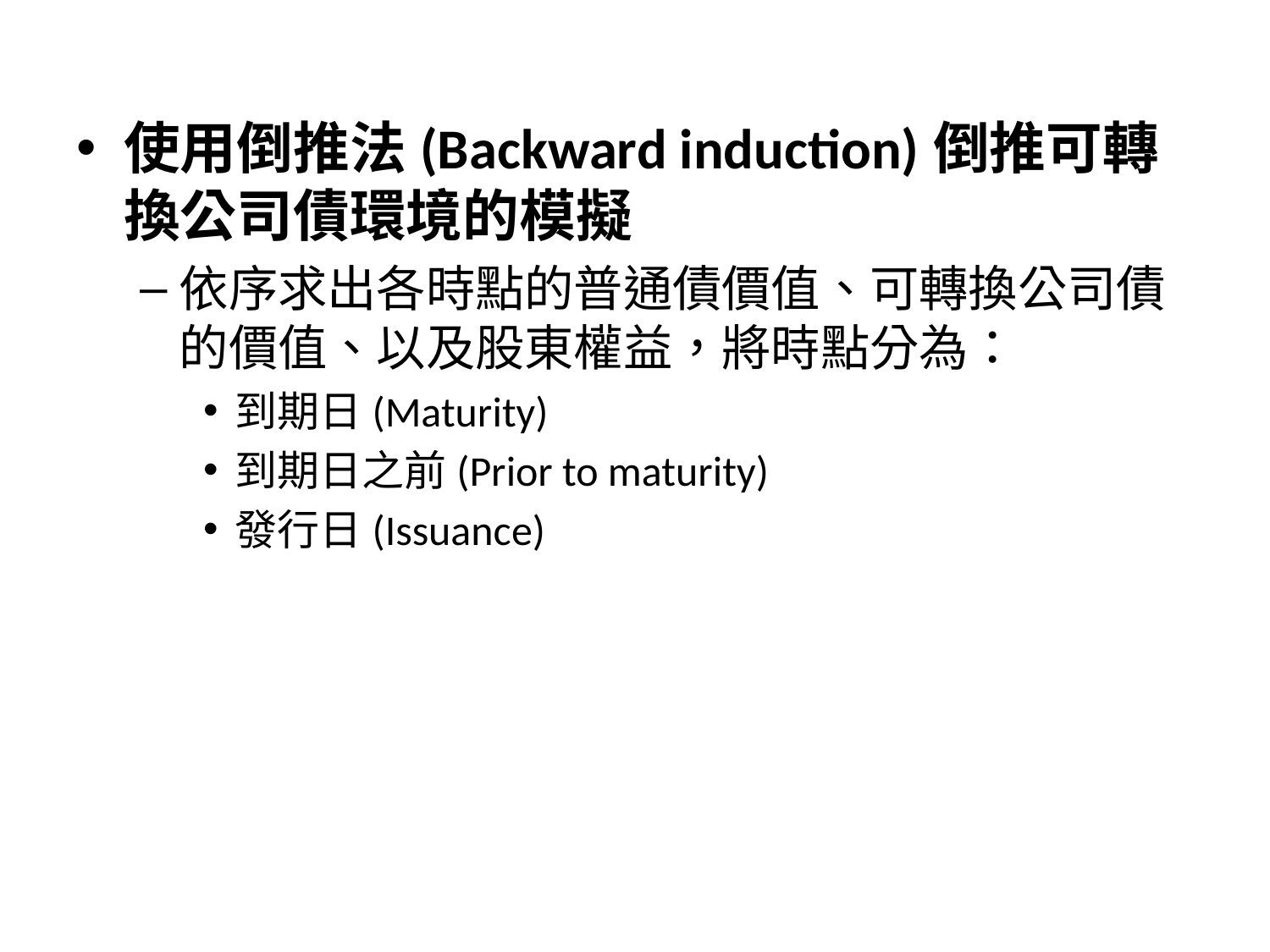

使用倒推法(Backward induction)倒推可轉換公司債環境的模擬
依序求出各時點的普通債價值、可轉換公司債的價值、以及股東權益，將時點分為：
到期日(Maturity)
到期日之前(Prior to maturity)
發行日(Issuance)